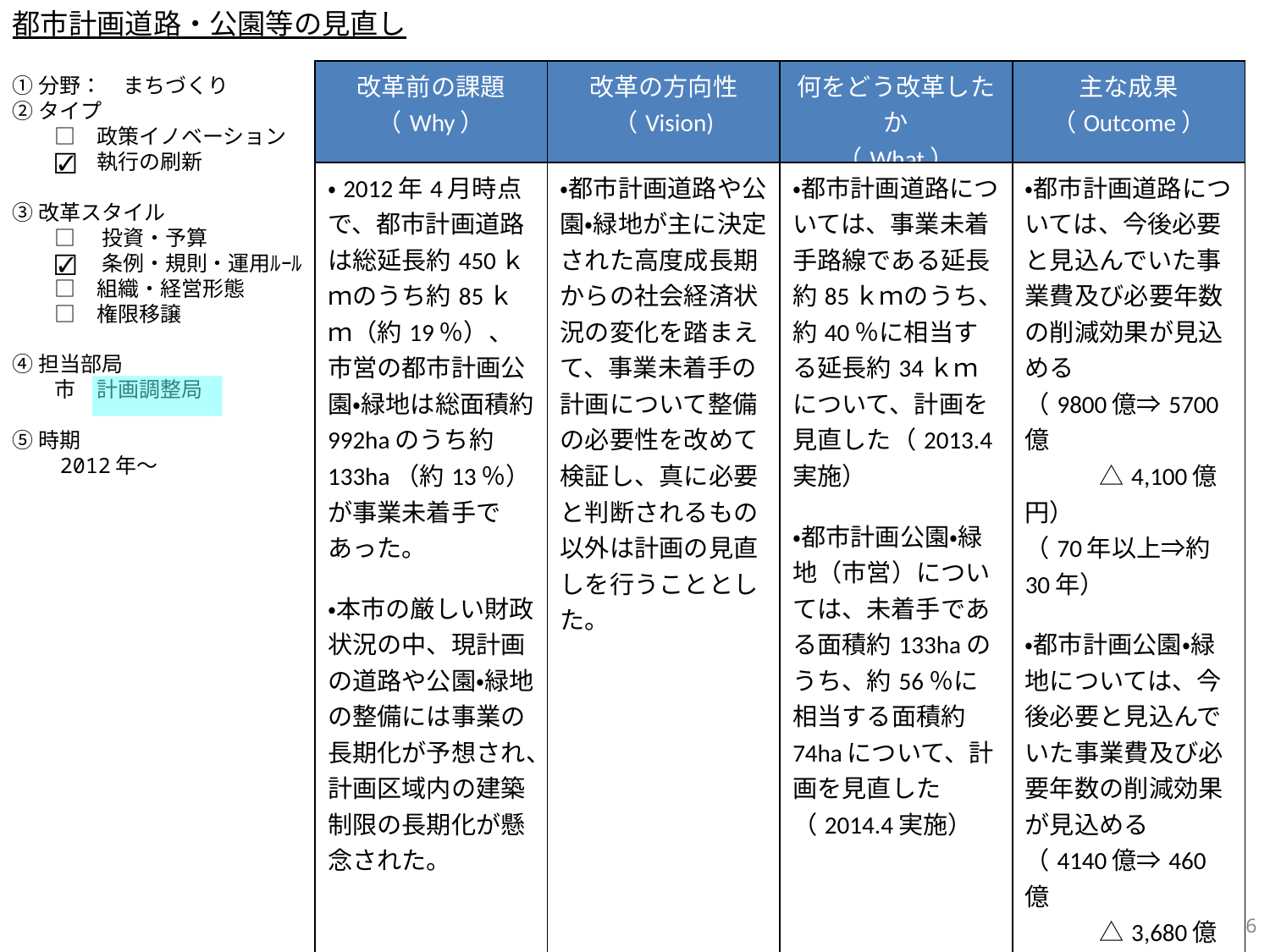

都市計画道路・公園等の見直し
| 改革前の課題 （Why） | 改革の方向性 （Vision) | 何をどう改革したか （What） | 主な成果 （Outcome） |
| --- | --- | --- | --- |
| ・2012年4月時点で、都市計画道路は総延長約450ｋｍのうち約85ｋｍ（約19％）、市営の都市計画公園・緑地は総面積約992haのうち約133ha（約13％）が事業未着手であった。 ・本市の厳しい財政状況の中、現計画の道路や公園・緑地の整備には事業の長期化が予想され、計画区域内の建築制限の長期化が懸念された。 | ・都市計画道路や公園・緑地が主に決定された高度成長期からの社会経済状況の変化を踏まえて、事業未着手の計画について整備の必要性を改めて検証し、真に必要と判断されるもの以外は計画の見直しを行うこととした。 | ・都市計画道路については、事業未着手路線である延長約85ｋｍのうち、約40％に相当する延長約34ｋｍについて、計画を見直した（2013.4実施） ・都市計画公園・緑地（市営）については、未着手である面積約133haのうち、約56％に相当する面積約74haについて、計画を見直した（2014.4実施） | ・都市計画道路については、今後必要と見込んでいた事業費及び必要年数の削減効果が見込める （9800億⇒5700億 　　　△4,100億円） （70年以上⇒約30年） ・都市計画公園・緑地については、今後必要と見込んでいた事業費及び必要年数の削減効果が見込める （4140億⇒460億 　　　△3,680億円） （240年⇒約30年） ・見直しにより、長期化してきた建築制限が解除された。 |
①分野：　まちづくり
②タイプ
　　□　政策イノベーション
　　☑　執行の刷新

③改革スタイル
　　□ 　投資・予算
　　☑ 　条例・規則・運用ﾙｰﾙ
　　□　組織・経営形態
　　□　権限移譲

④担当部局
　　市　計画調整局

⑤時期
　　2012年～

6